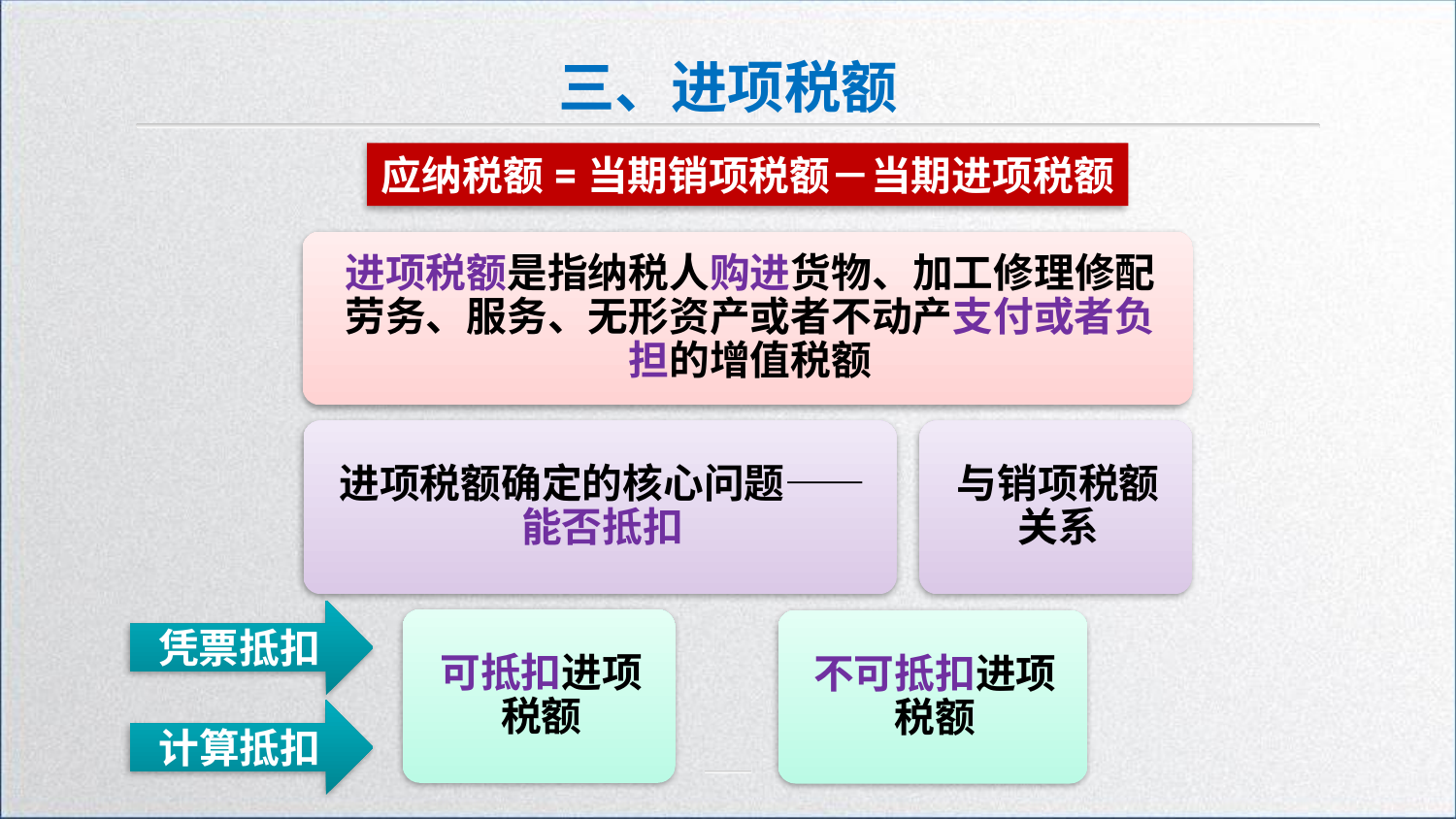

三、进项税额
应纳税额=当期销项税额－当期进项税额
进项税额是指纳税人购进货物、加工修理修配劳务、服务、无形资产或者不动产支付或者负担的增值税额
进项税额确定的核心问题——能否抵扣
可抵扣进项税额
不可抵扣进项税额
与销项税额关系
凭票抵扣
计算抵扣